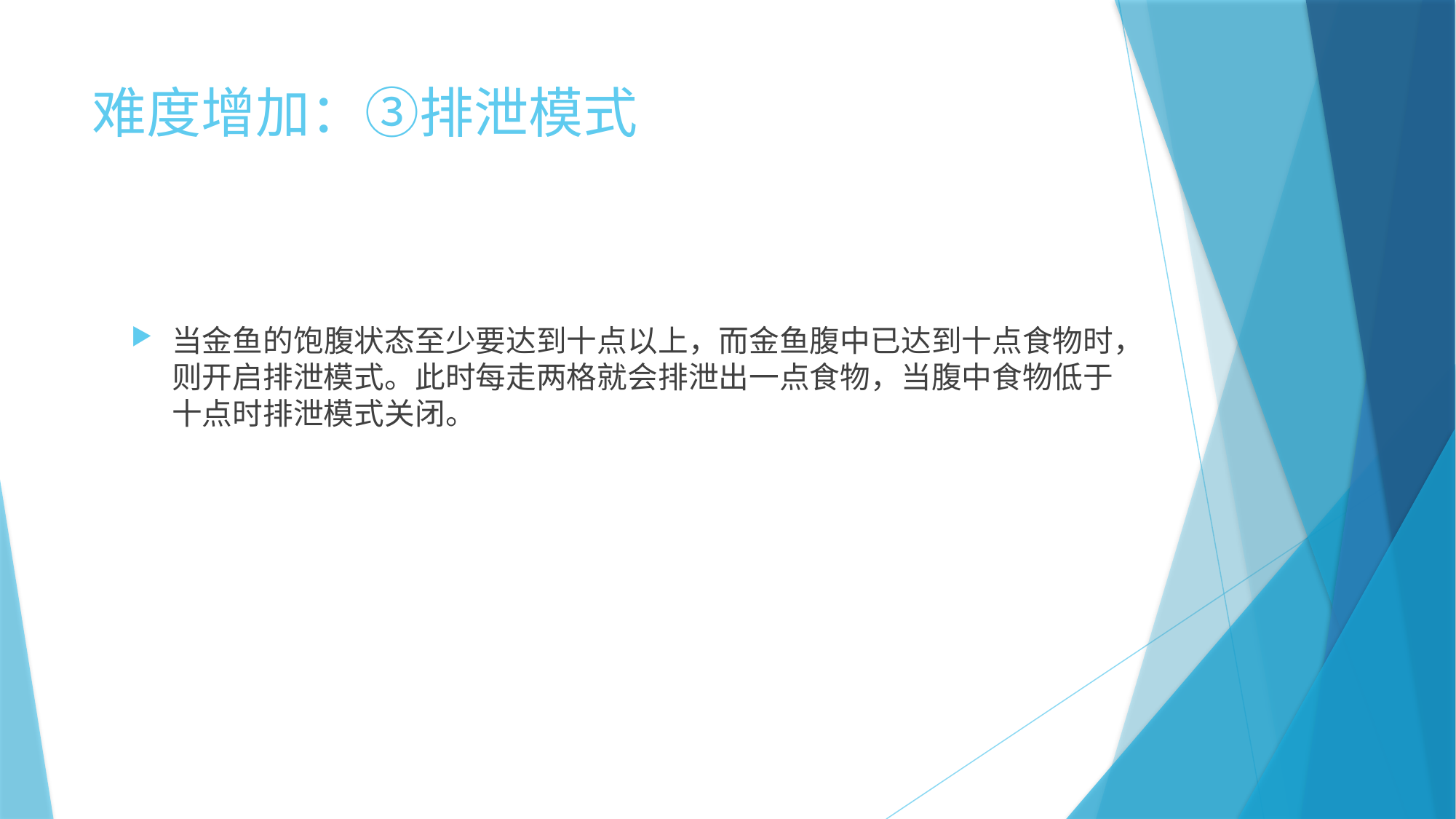

# 难度增加：③排泄模式
当金鱼的饱腹状态至少要达到十点以上，而金鱼腹中已达到十点食物时，则开启排泄模式。此时每走两格就会排泄出一点食物，当腹中食物低于十点时排泄模式关闭。